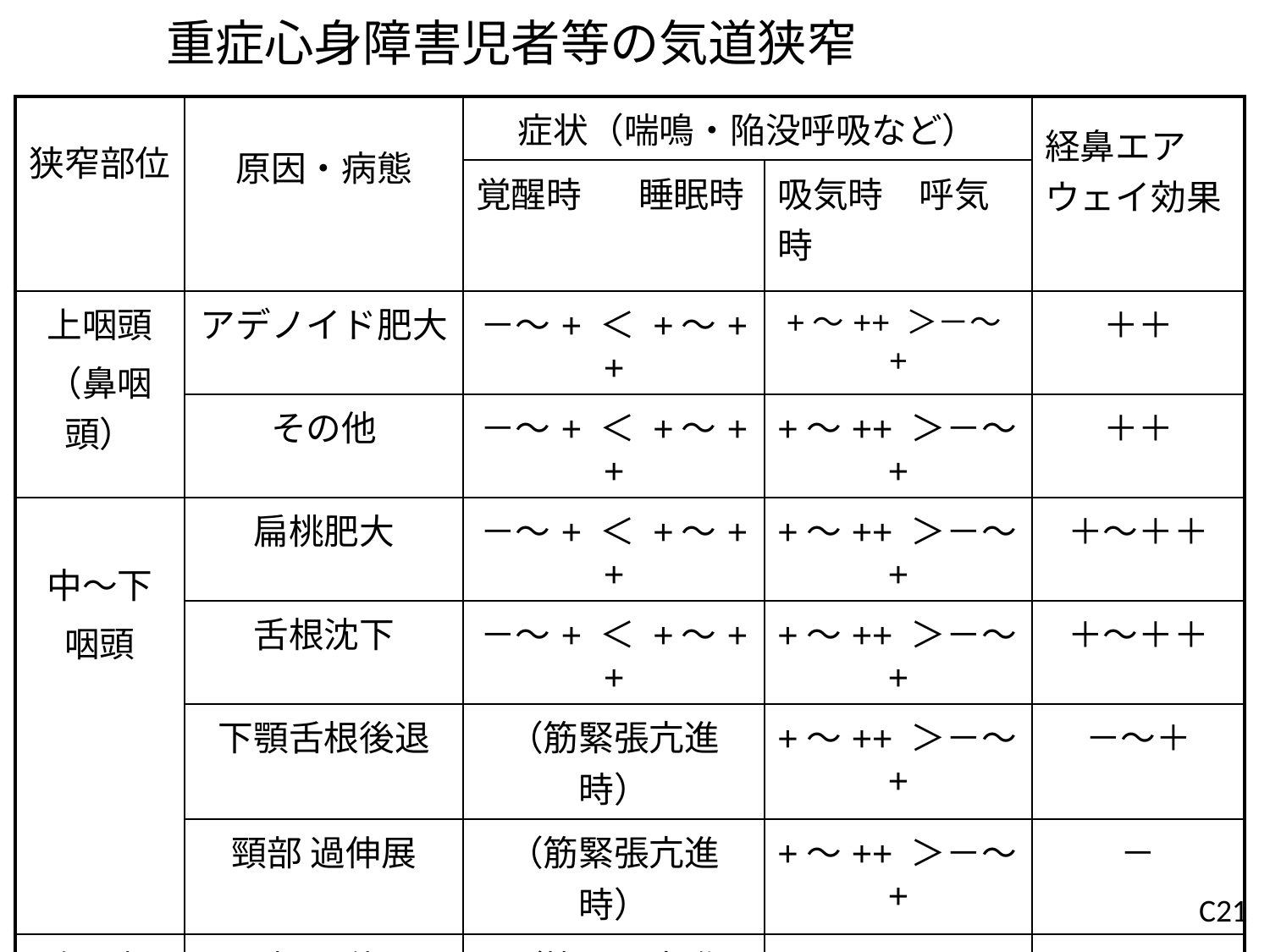

重症心身障害児者等の気道狭窄
| 狭窄部位 | 原因・病態 | 症状（喘鳴・陥没呼吸など） |  | 経鼻エアウェイ効果 |
| --- | --- | --- | --- | --- |
|  |  | 覚醒時　　睡眠時 | 吸気時　呼気時 |  |
| 上咽頭 （鼻咽頭） | アデノイド肥大 | －～+ ＜ +～++ | +～++ ＞－～+ | ＋＋ |
|  | その他 | －～+ ＜ +～++ | +～++ ＞－～+ | ＋＋ |
| 中～下 咽頭 | 扁桃肥大 | －～+ ＜ +～++ | +～++ ＞－～+ | ＋～＋＋ |
|  | 舌根沈下 | －～+ ＜ +～++ | +～++ ＞－～+ | ＋～＋＋ |
|  | 下顎舌根後退 | （筋緊張亢進時） | +～++ ＞－～+ | －～＋ |
|  | 頸部 過伸展 | （筋緊張亢進時） | +～++ ＞－～+ | － |
| 喉頭部 | 頸部 過伸展 | （筋緊張亢進時） | +～++ ＞－～+ | － |
|  | 喉頭軟化 | +～++ ＞－～+ | +～++ ＞－～+ | － |
|  | 喉頭狭窄・浮腫 | ＋＋ | ＋＋ | － |
| 気管 | 気管軟化症 | 筋緊張亢進時 ↑ | ＋ ＜ +～++ | － |
|  | 気管狭窄 | ＋＋ | ＋＋ | － |
C21